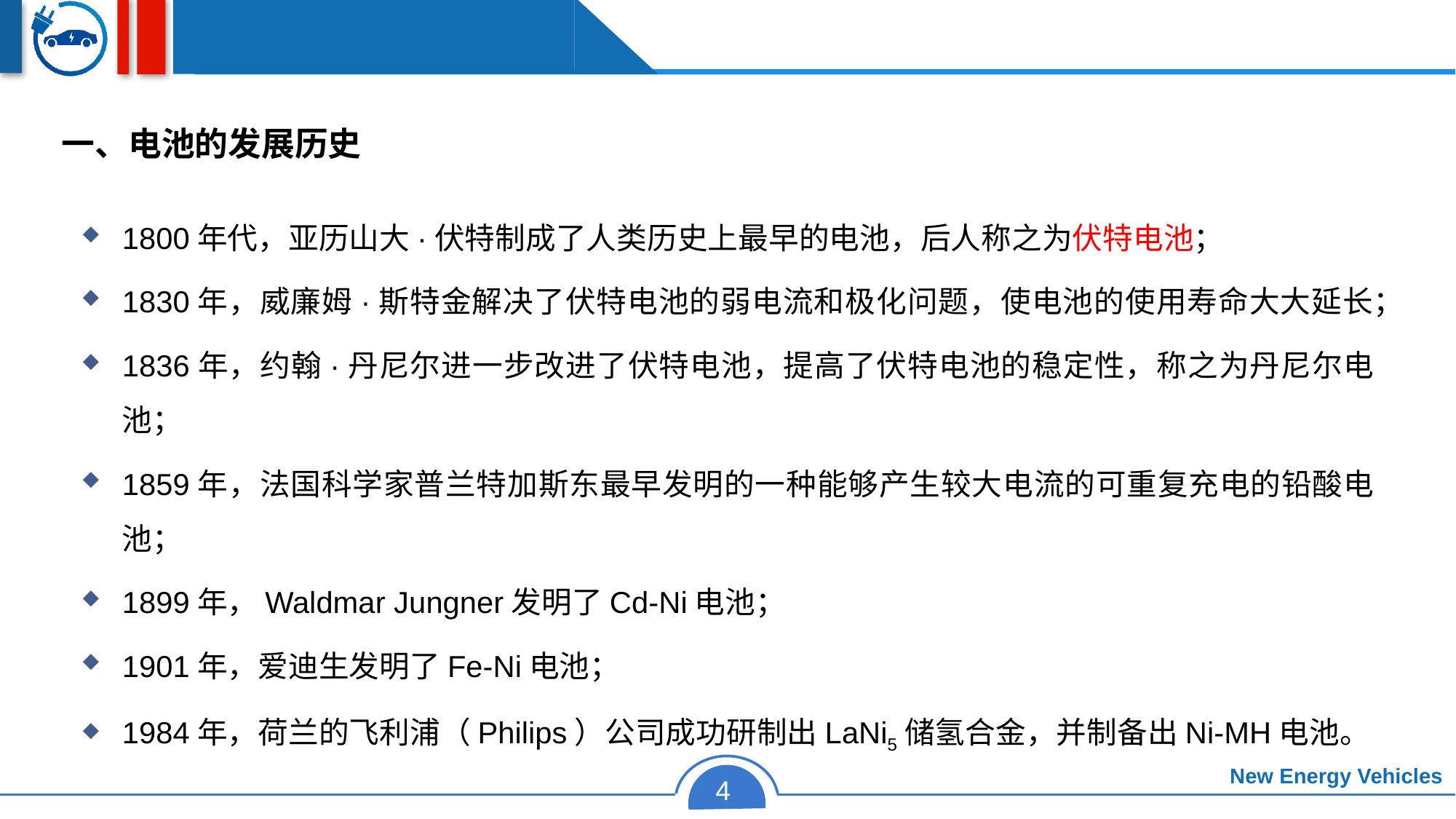

一、电池的发展历史
1800年代，亚历山大·伏特制成了人类历史上最早的电池，后人称之为伏特电池；
1830年，威廉姆·斯特金解决了伏特电池的弱电流和极化问题，使电池的使用寿命大大延长；
1836年，约翰·丹尼尔进一步改进了伏特电池，提高了伏特电池的稳定性，称之为丹尼尔电池；
1859年，法国科学家普兰特加斯东最早发明的一种能够产生较大电流的可重复充电的铅酸电池；
1899年，Waldmar Jungner发明了Cd-Ni电池；
1901年，爱迪生发明了Fe-Ni电池；
1984年，荷兰的飞利浦（Philips）公司成功研制出LaNi5储氢合金，并制备出Ni-MH电池。